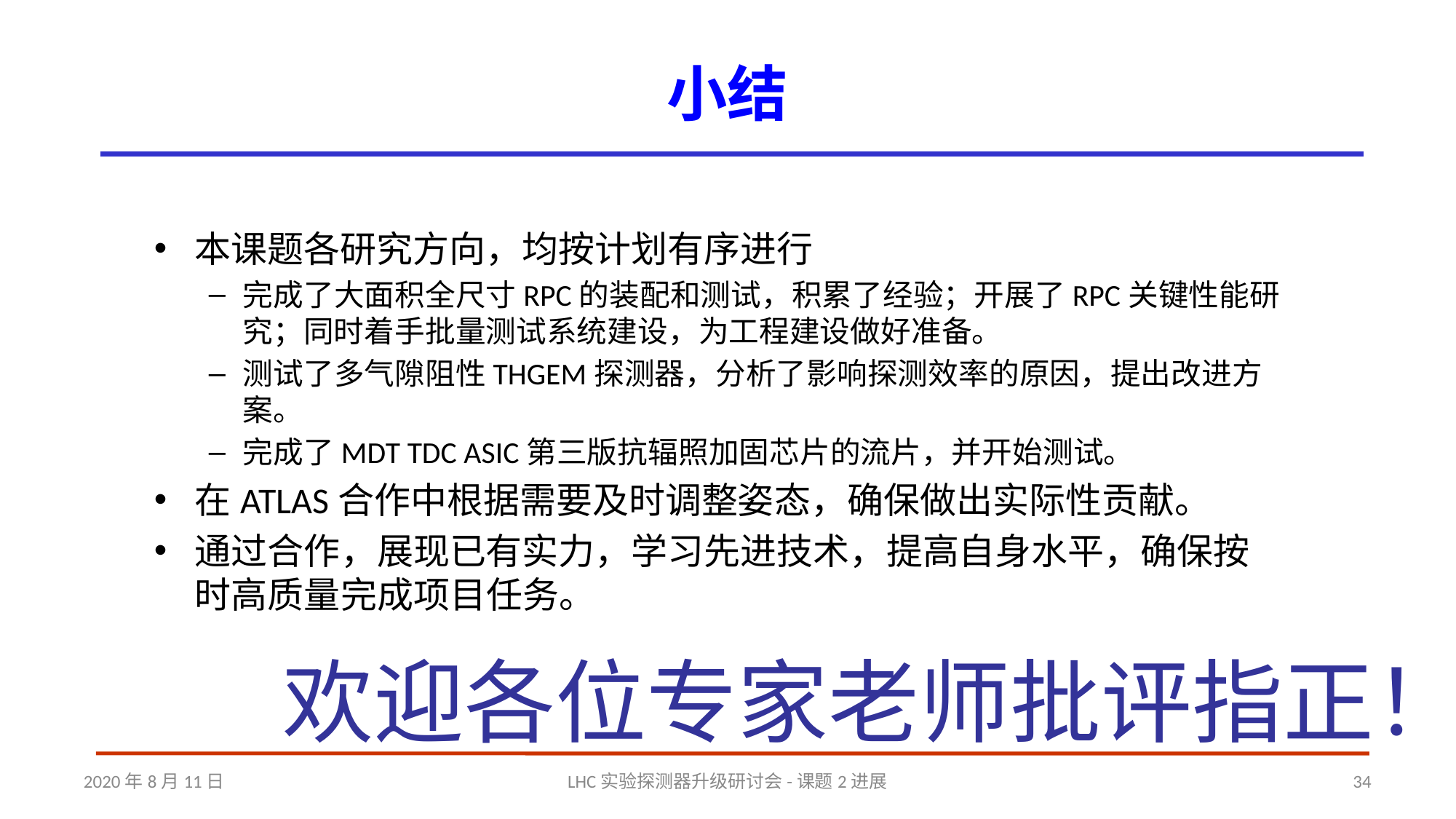

小结
本课题各研究方向，均按计划有序进行
完成了大面积全尺寸RPC的装配和测试，积累了经验；开展了RPC关键性能研究；同时着手批量测试系统建设，为工程建设做好准备。
测试了多气隙阻性THGEM探测器，分析了影响探测效率的原因，提出改进方案。
完成了MDT TDC ASIC第三版抗辐照加固芯片的流片，并开始测试。
在ATLAS合作中根据需要及时调整姿态，确保做出实际性贡献。
通过合作，展现已有实力，学习先进技术，提高自身水平，确保按时高质量完成项目任务。

欢迎各位专家老师批评指正！
2020年8月11日
LHC实验探测器升级研讨会-课题2进展
34